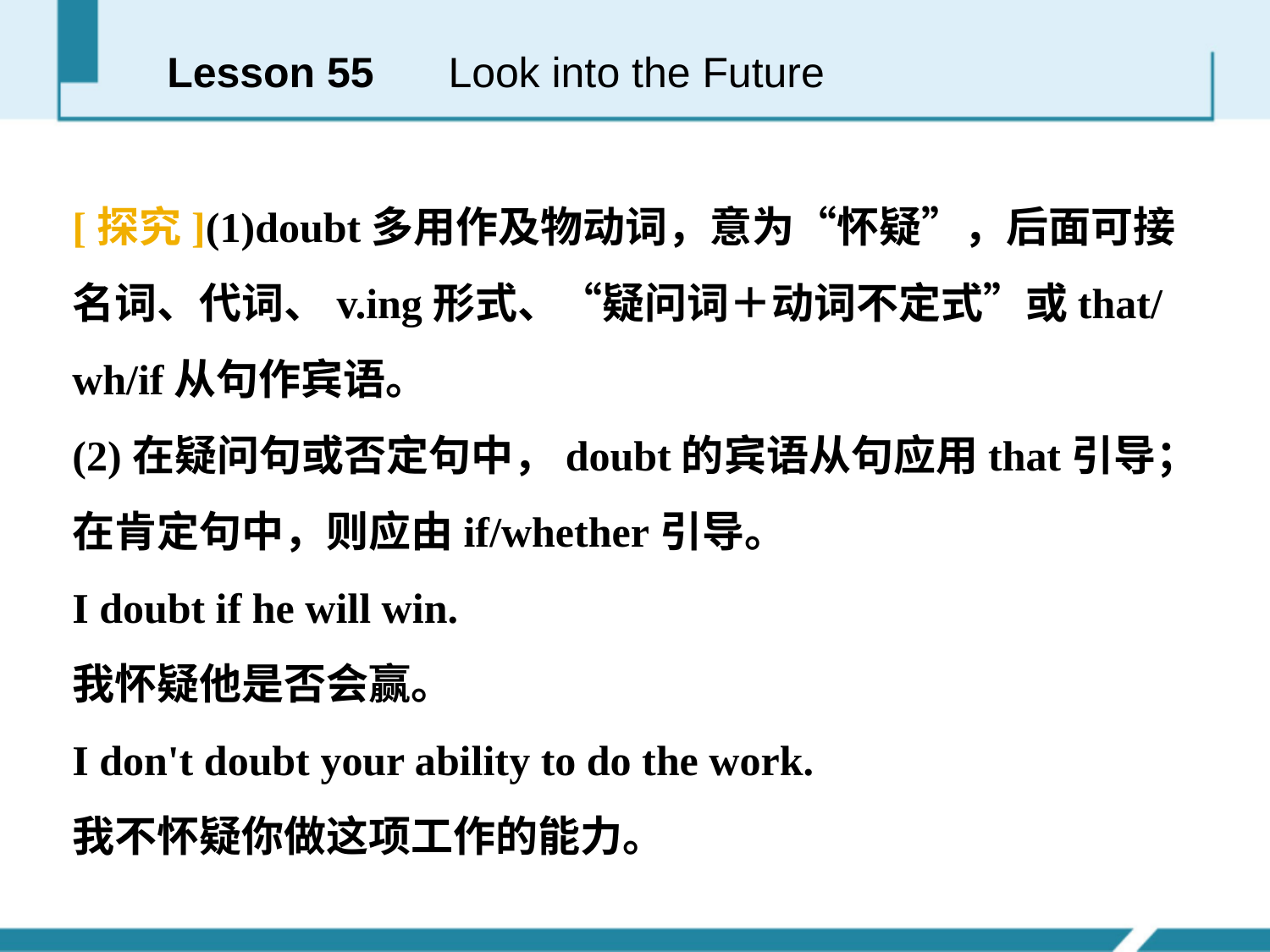

Lesson 55 　Look into the Future

[探究](1)doubt多用作及物动词，意为“怀疑”，后面可接名词、代词、v.­ing形式、“疑问词＋动词不定式”或that/wh­/if从句作宾语。
(2)在疑问句或否定句中，doubt的宾语从句应用that引导；在肯定句中，则应由if/whether引导。
I doubt if he will win.
我怀疑他是否会赢。
I don't doubt your ability to do the work.
我不怀疑你做这项工作的能力。